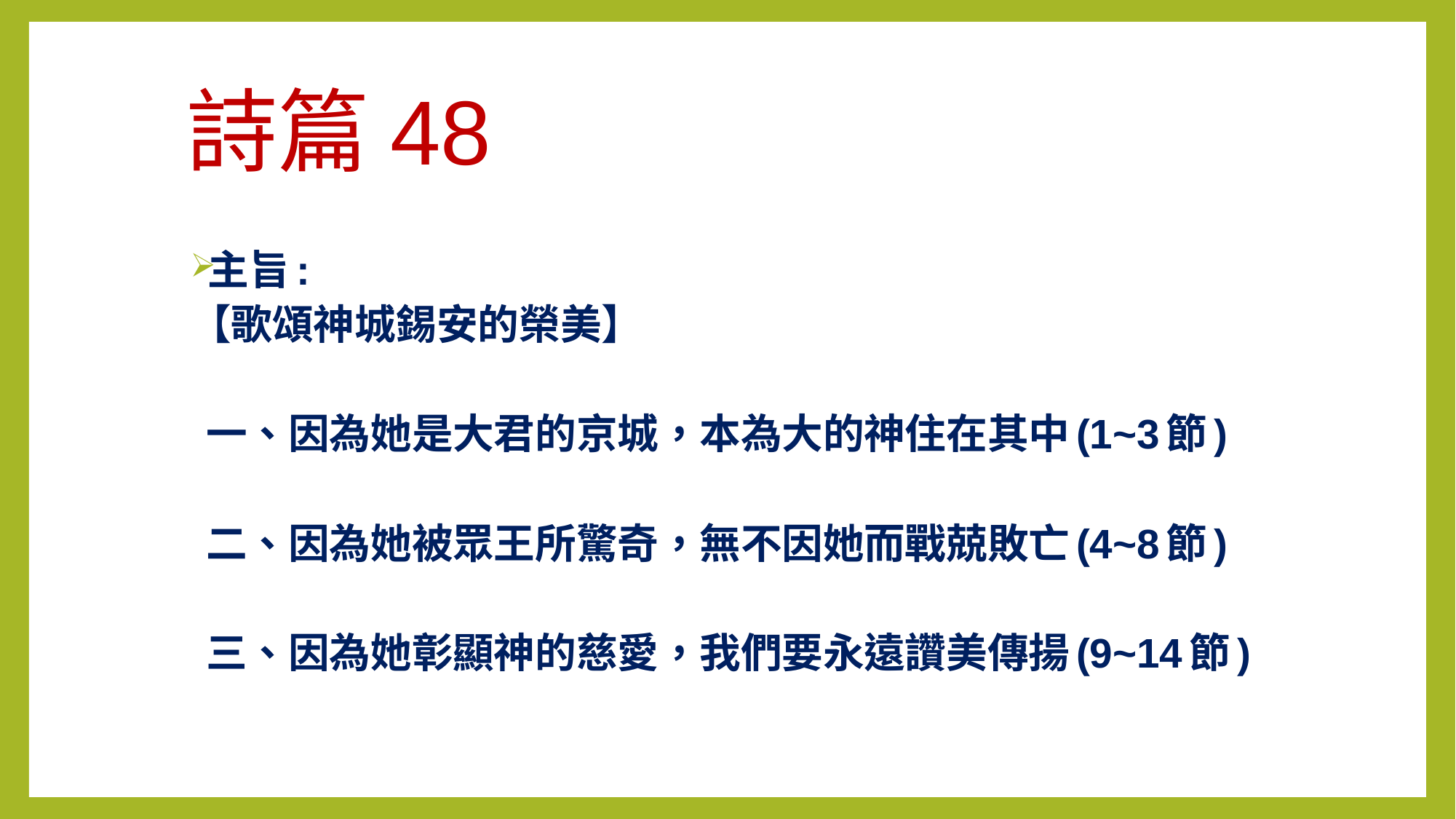

# 詩篇48
主旨:
【歌頌神城錫安的榮美】

 一、因為她是大君的京城，本為大的神住在其中(1~3節)

 二、因為她被眾王所驚奇，無不因她而戰兢敗亡(4~8節)

 三、因為她彰顯神的慈愛，我們要永遠讚美傳揚(9~14節)